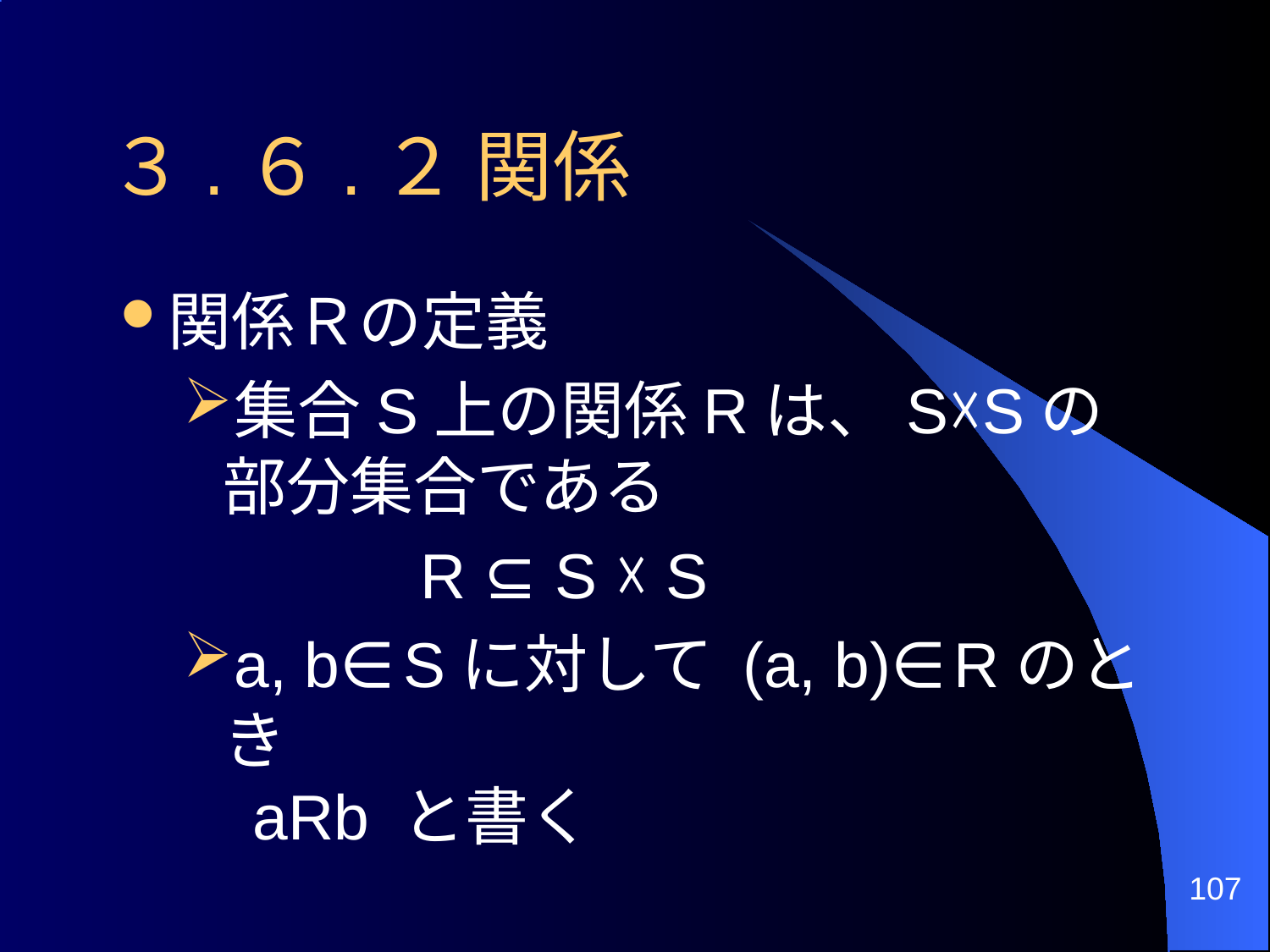

# ３.６.２ 関係
関係Ｒの定義
集合S上の関係Rは、S☓Sの部分集合である
		    R ⊆ S ☓ S
a, b∈Sに対して (a, b)∈Rのとき
 aRb と書く
107